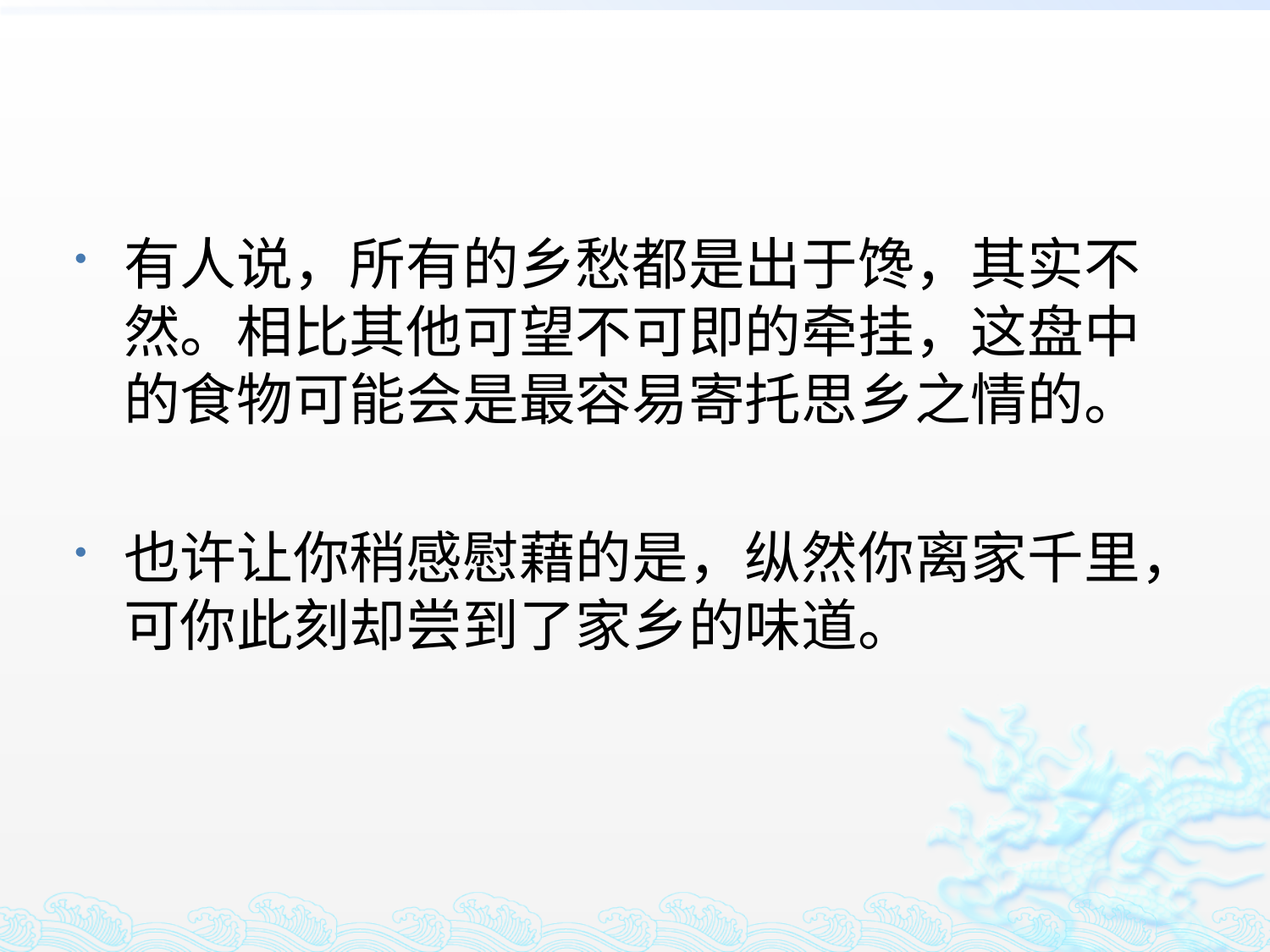

#
有人说，所有的乡愁都是出于馋，其实不然。相比其他可望不可即的牵挂，这盘中的食物可能会是最容易寄托思乡之情的。

也许让你稍感慰藉的是，纵然你离家千里，可你此刻却尝到了家乡的味道。